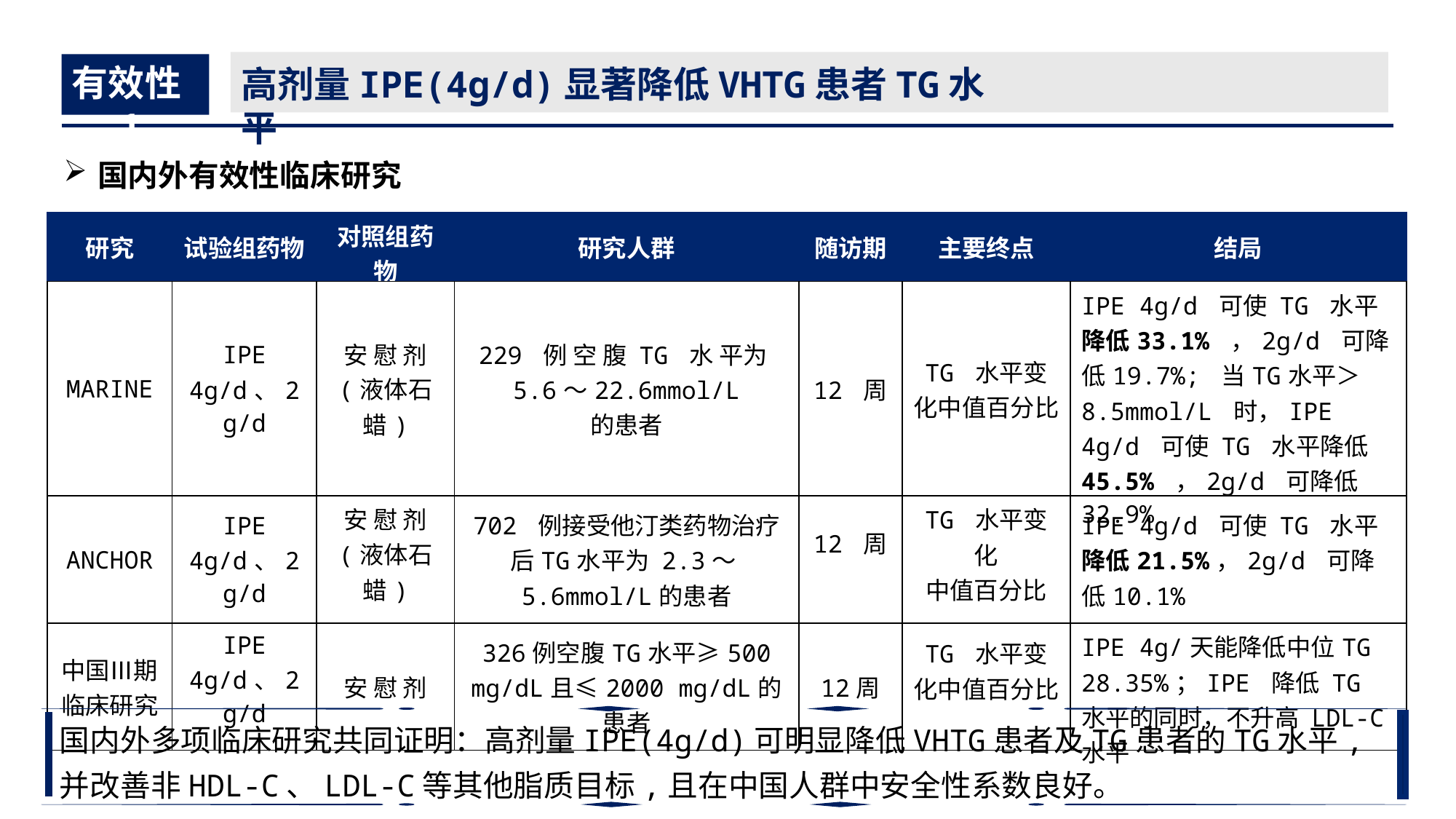

有效性1
高剂量IPE(4g/d)显著降低VHTG患者TG水平
国内外有效性临床研究
未满足的治疗需求
| 研究 | 试验组药物 | 对照组药物 | 研究人群 | 随访期 | 主要终点 | 结局 |
| --- | --- | --- | --- | --- | --- | --- |
| MARINE | IPE 4g/d、2g/d | 安 慰 剂 (液体石蜡) | 229 例 空 腹 TG 水 平为5.6～22.6mmol/L 的患者 | 12 周 | TG 水平变化中值百分比 | IPE 4g/d 可使 TG 水平降低33.1% ，2g/d 可降低19.7%; 当TG水平＞8.5mmol/L 时，IPE 4g/d 可使 TG 水平降低 45.5% ，2g/d 可降低32.9% |
| ANCHOR | IPE 4g/d、2g/d | 安 慰 剂 (液体石蜡) | 702 例接受他汀类药物治疗后TG水平为 2.3～5.6mmol/L的患者 | 12 周 | TG 水平变化 中值百分比 | IPE 4g/d 可使 TG 水平降低21.5%，2g/d 可降低10.1% |
| 中国Ⅲ期临床研究 | IPE 4g/d、2g/d | 安 慰 剂 | 326例空腹TG水平≥500 mg/dL且≤2000 mg/dL的患者 | 12周 | TG 水平变化中值百分比 | IPE 4g/天能降低中位TG 28.35%；IPE 降低 TG 水平的同时，不升高 LDL-C 水平 |
数据服务

国内外多项临床研究共同证明：高剂量IPE(4g/d)可明显降低VHTG患者及TG患者的TG水平,并改善非HDL-C、LDL-C等其他脂质目标,且在中国人群中安全性系数良好。